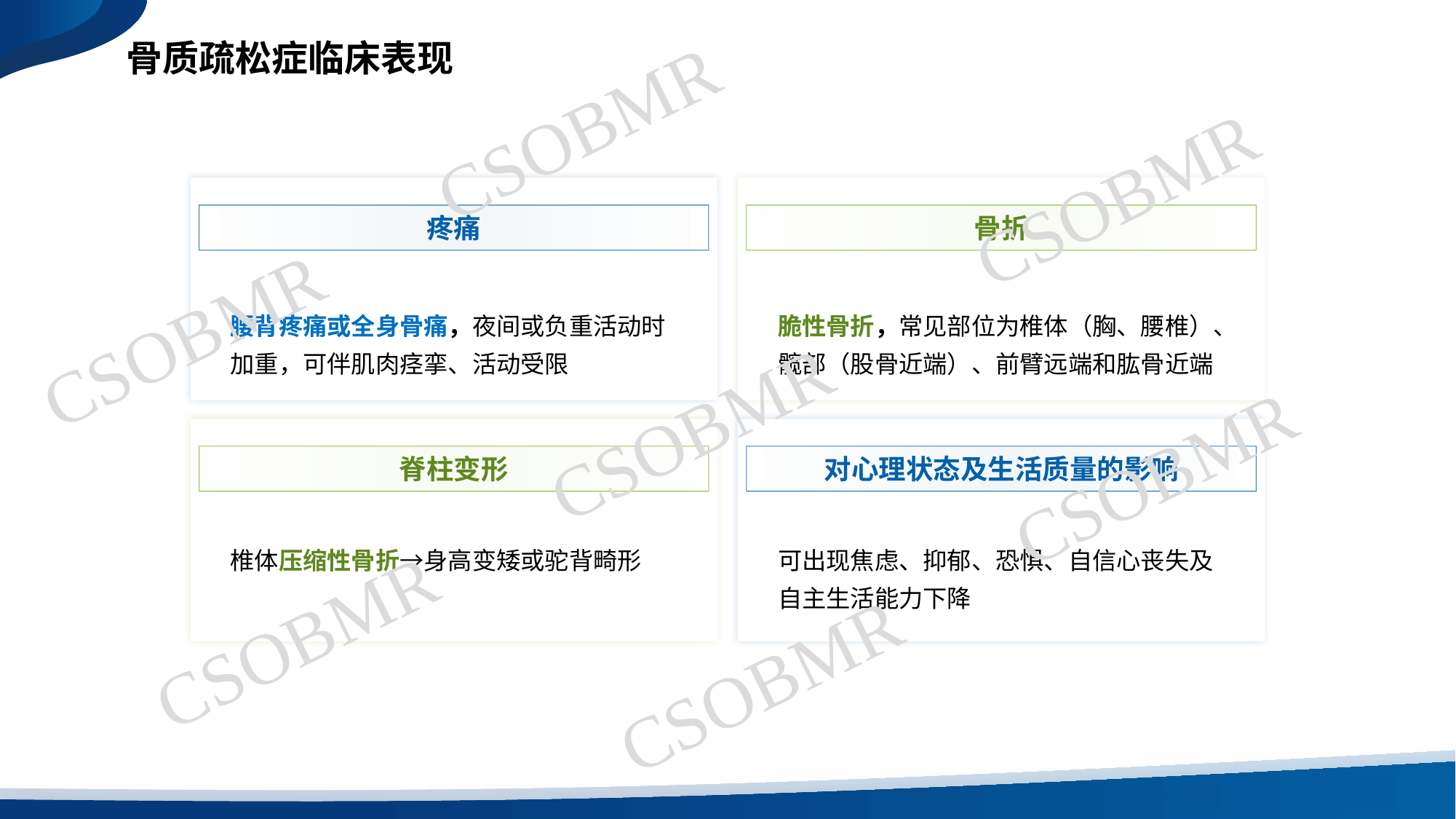

骨质疏松症临床表现
CSOBMR
CSOBMR

疼痛

骨折
CSOBMR
腰背疼痛或全身骨痛，夜间或负重活动时加重，可伴肌肉痉挛、活动受限
脆性骨折，常见部位为椎体（胸、腰椎）、髋部（股骨近端）、前臂远端和肱骨近端
CSOBMR

CSOBMR

对心理状态及生活质量的影响
脊柱变形
椎体压缩性骨折→身高变矮或驼背畸形
可出现焦虑、抑郁、恐惧、自信心丧失及自主生活能力下降
CSOBMR
CSOBMR